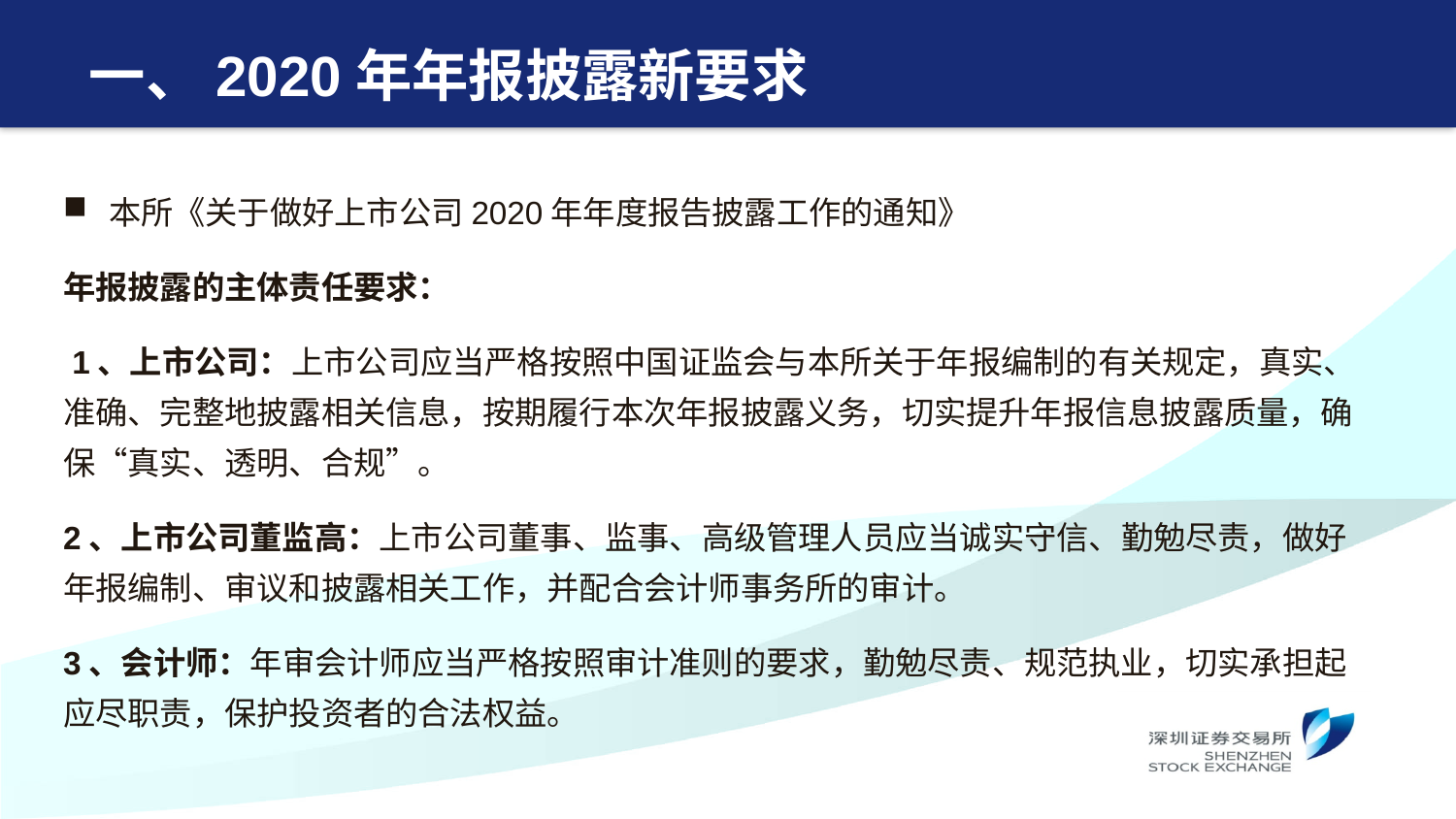

# 一、2020年年报披露新要求
本所《关于做好上市公司2020年年度报告披露工作的通知》
年报披露的主体责任要求：
 1、上市公司：上市公司应当严格按照中国证监会与本所关于年报编制的有关规定，真实、准确、完整地披露相关信息，按期履行本次年报披露义务，切实提升年报信息披露质量，确保“真实、透明、合规”。
2、上市公司董监高：上市公司董事、监事、高级管理人员应当诚实守信、勤勉尽责，做好年报编制、审议和披露相关工作，并配合会计师事务所的审计。
3、会计师：年审会计师应当严格按照审计准则的要求，勤勉尽责、规范执业，切实承担起应尽职责，保护投资者的合法权益。